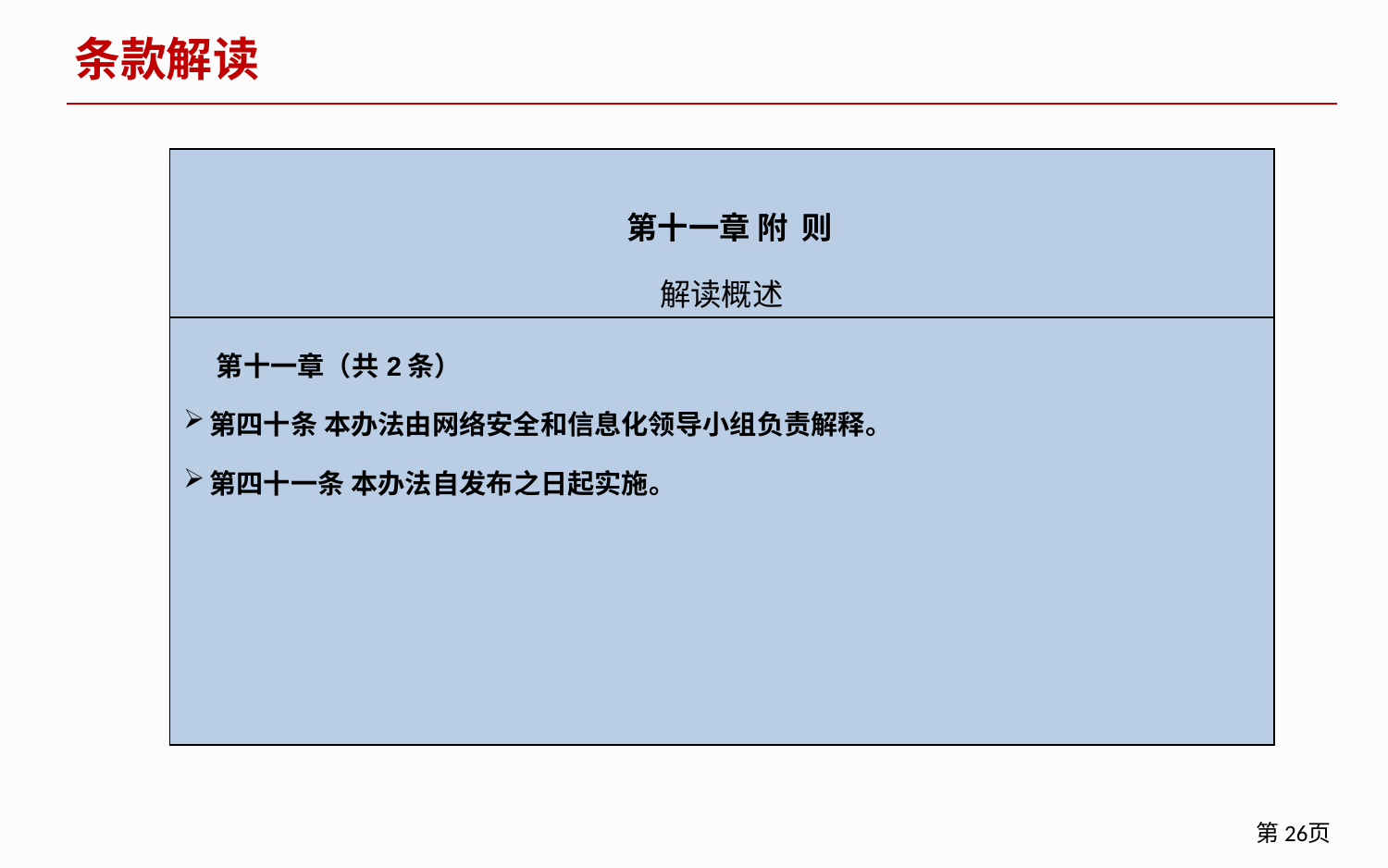

条款解读
| 第十一章 附 则 解读概述 |
| --- |
| 第十一章（共2条） 第四十条 本办法由网络安全和信息化领导小组负责解释。 第四十一条 本办法自发布之日起实施。 |